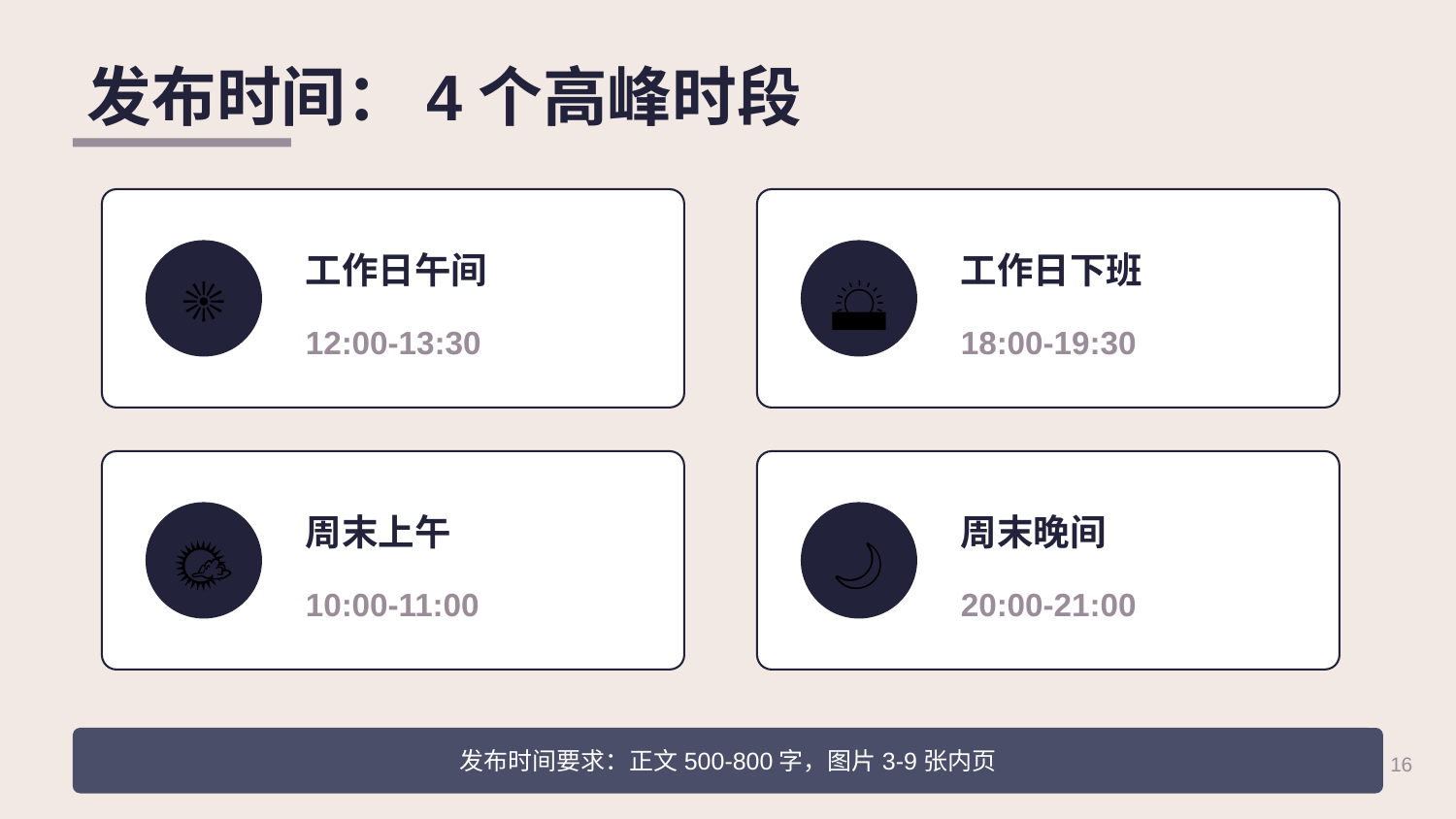

发布时间：4个高峰时段

工作日午间
工作日下班

☀️

🌅
12:00-13:30
18:00-19:30

周末上午
周末晚间

🌤️

🌙
10:00-11:00
20:00-21:00

发布时间要求：正文500-800字，图片3-9张内页
16